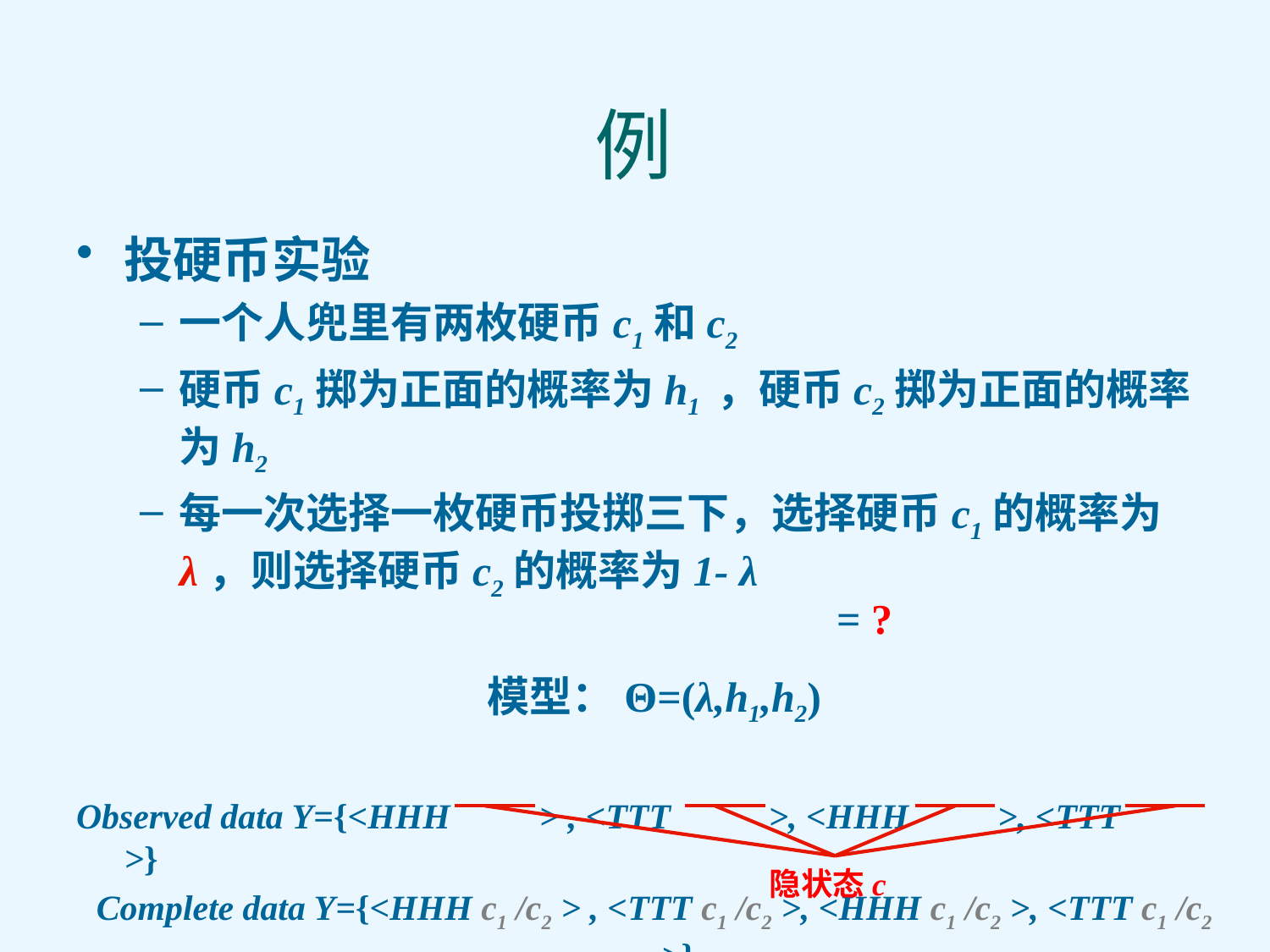

# 例
投硬币实验
一个人兜里有两枚硬币c1和c2
硬币c1掷为正面的概率为h1 ，硬币c2掷为正面的概率为h2
每一次选择一枚硬币投掷三下，选择硬币c1的概率为λ，则选择硬币c2的概率为1- λ

模型：Θ=(λ,h1,h2)

Observed data Y={<HHH          > , <TTT           >, <HHH          >, <TTT          >}
Complete data Y={<HHH c1 /c2 > , <TTT c1 /c2 >, <HHH c1 /c2 >, <TTT c1 /c2 >}

= ?
隐状态c